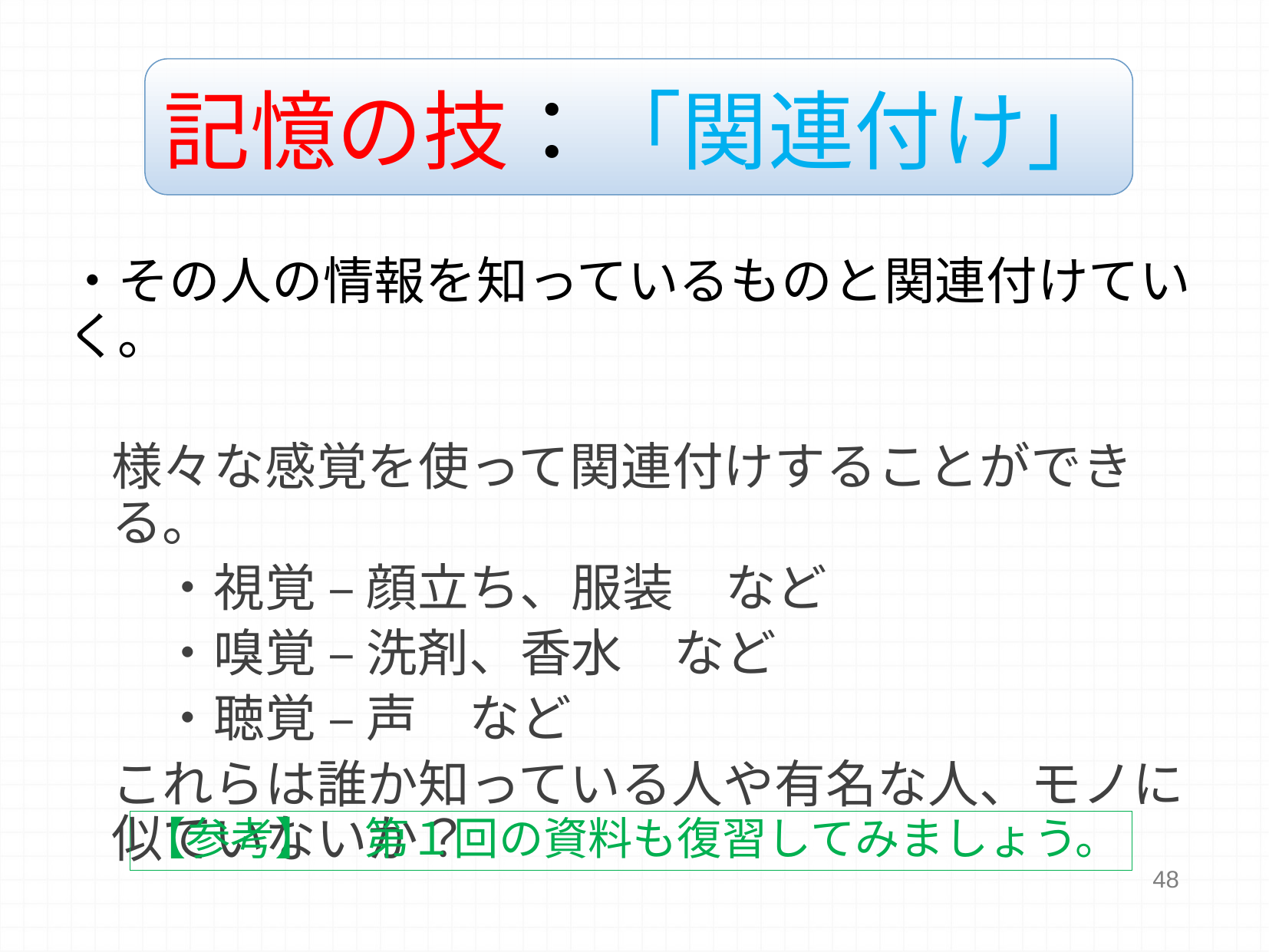

記憶の技：「関連付け」

・その人の情報を知っているものと関連付けていく。

様々な感覚を使って関連付けすることができる。
　・視覚 – 顔立ち、服装　など
　・嗅覚 – 洗剤、香水　など
　・聴覚 – 声　など
これらは誰か知っている人や有名な人、モノに似ていないか？
【参考】　第１回の資料も復習してみましょう。
48